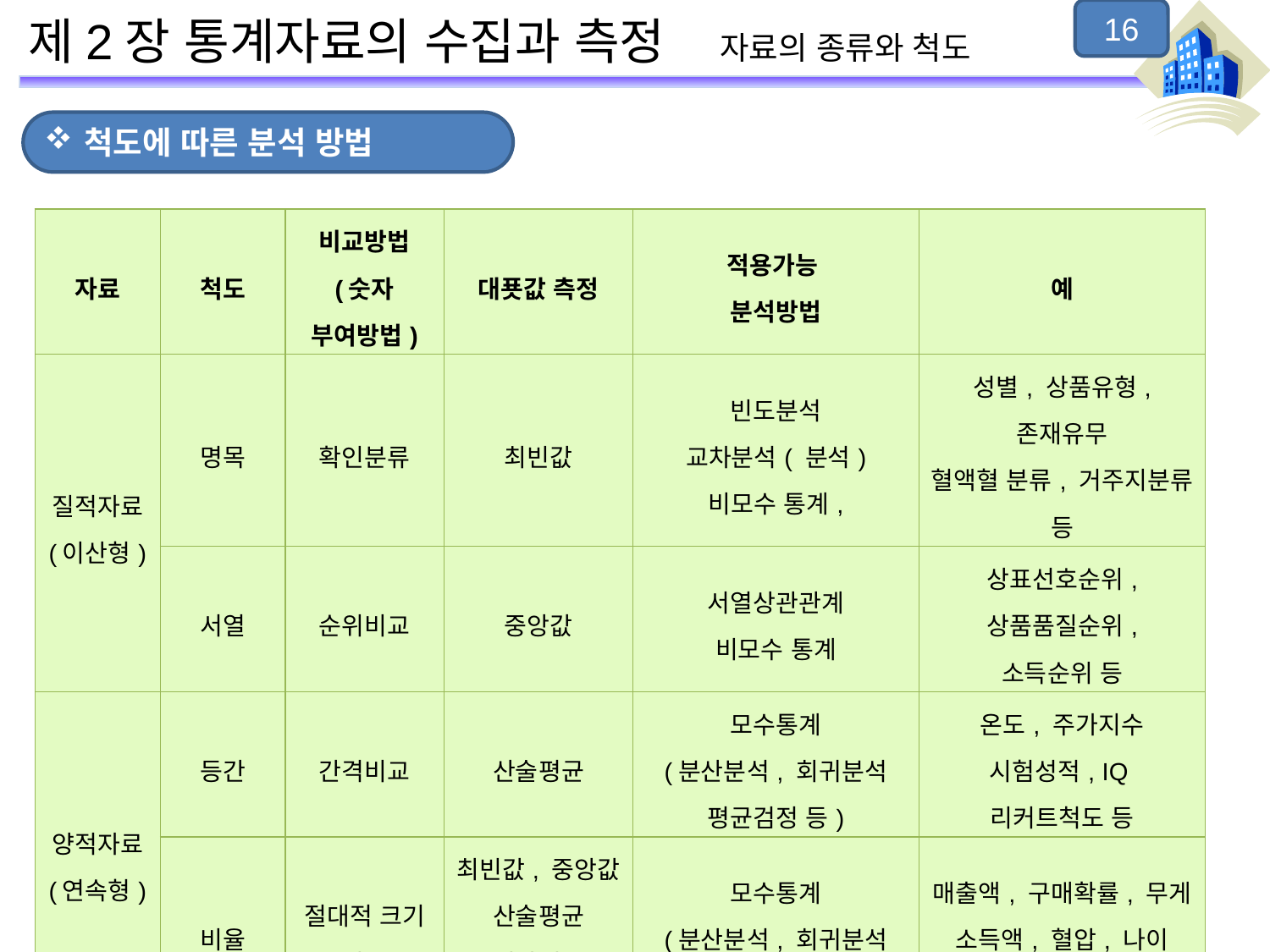

16
# 제2장 통계자료의 수집과 측정    자료의 종류와 척도
척도에 따른 분석 방법
| 자료 | 척도 | 비교방법 (숫자 부여방법) | 대푯값 측정 | 적용가능 분석방법 | 예 |
| --- | --- | --- | --- | --- | --- |
| 질적자료 (이산형) | 명목 | 확인분류 | 최빈값 | 빈도분석 교차분석( 분석) 비모수 통계, | 성별, 상품유형, 존재유무 혈액혈 분류, 거주지분류 등 |
|  | 서열 | 순위비교 | 중앙값 | 서열상관관계 비모수 통계 | 상표선호순위, 상품품질순위, 소득순위 등 |
| 양적자료 (연속형) | 등간 | 간격비교 | 산술평균 | 모수통계 (분산분석, 회귀분석 평균검정 등) | 온도, 주가지수 시험성적, IQ 리커트척도 등 |
|  | 비율 | 절대적 크기 비교 | 최빈값, 중앙값 산술평균 기하평균 조화평균 | 모수통계 (분산분석, 회귀분석 평균검정 등) | 매출액, 구매확률, 무게 소득액, 혈압, 나이 콜레스테롤 수치 등 |